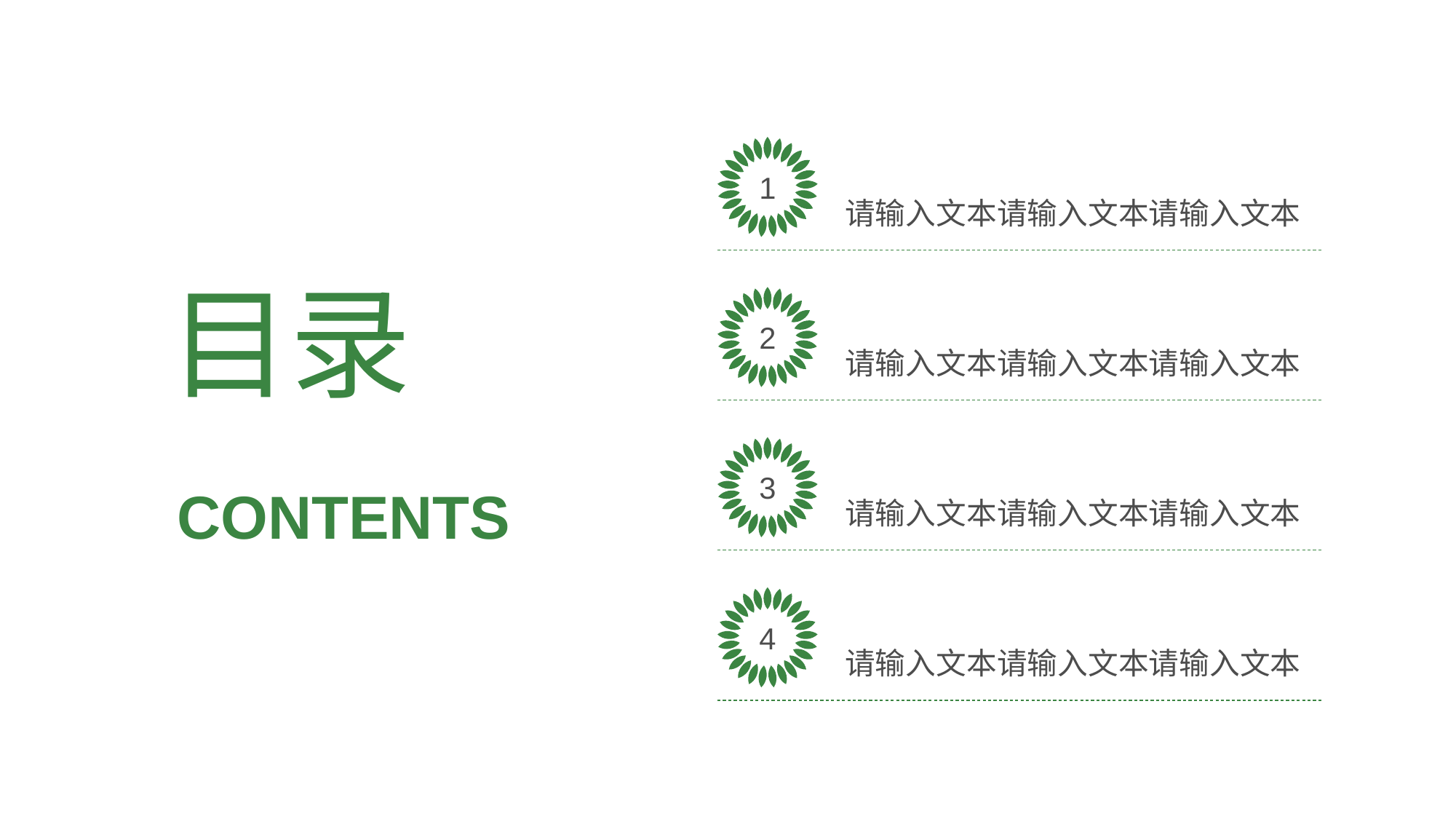

1
请输入文本请输入文本请输入文本
目录
2
请输入文本请输入文本请输入文本
3
CONTENTS
请输入文本请输入文本请输入文本
4
请输入文本请输入文本请输入文本